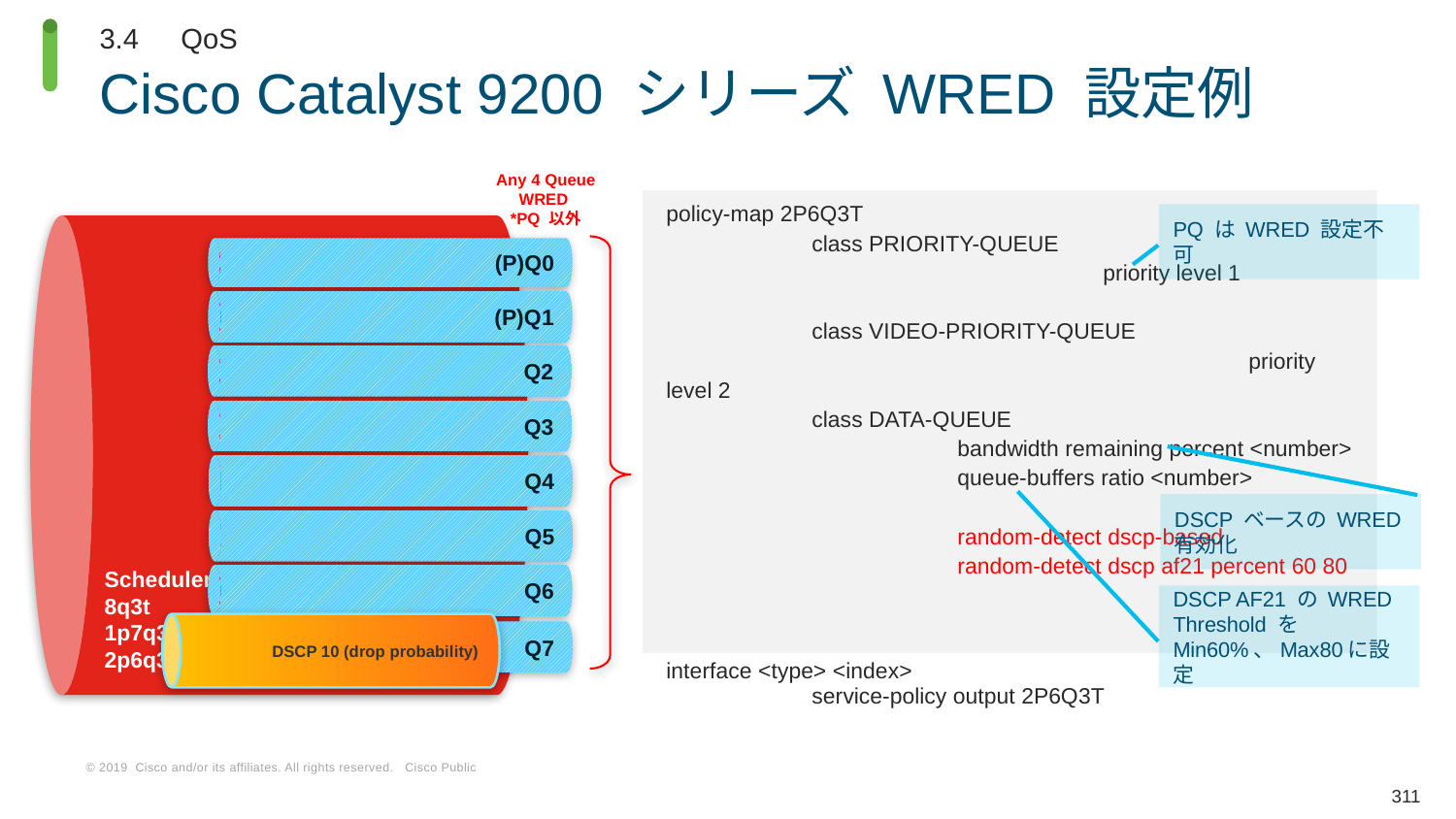

3.4　QoS
# Cisco Catalyst 9200 シリーズ WRED 設定例
(P)Q0
(P)Q1
Any 4 Queue
WRED
*PQ 以外
Q2
policy-map 2P6Q3T
	class PRIORITY-QUEUE					priority level 1
	class VIDEO-PRIORITY-QUEUE					priority level 2
	class DATA-QUEUE
		bandwidth remaining percent <number>
		queue-buffers ratio <number>
		random-detect dscp-based
		random-detect dscp af21 percent 60 80

interface <type> <index>
	service-policy output 2P6Q3T
PQ は WRED 設定不可
Scheduler
8q3t
1p7q3t
2p6q3t

Q3
Q4
Q5
Q6
Q7
DSCP 10 (drop probability)
DSCP ベースの WRED 有効化
DSCP AF21 の WRED Threshold を
Min60%、Max80に設定
311